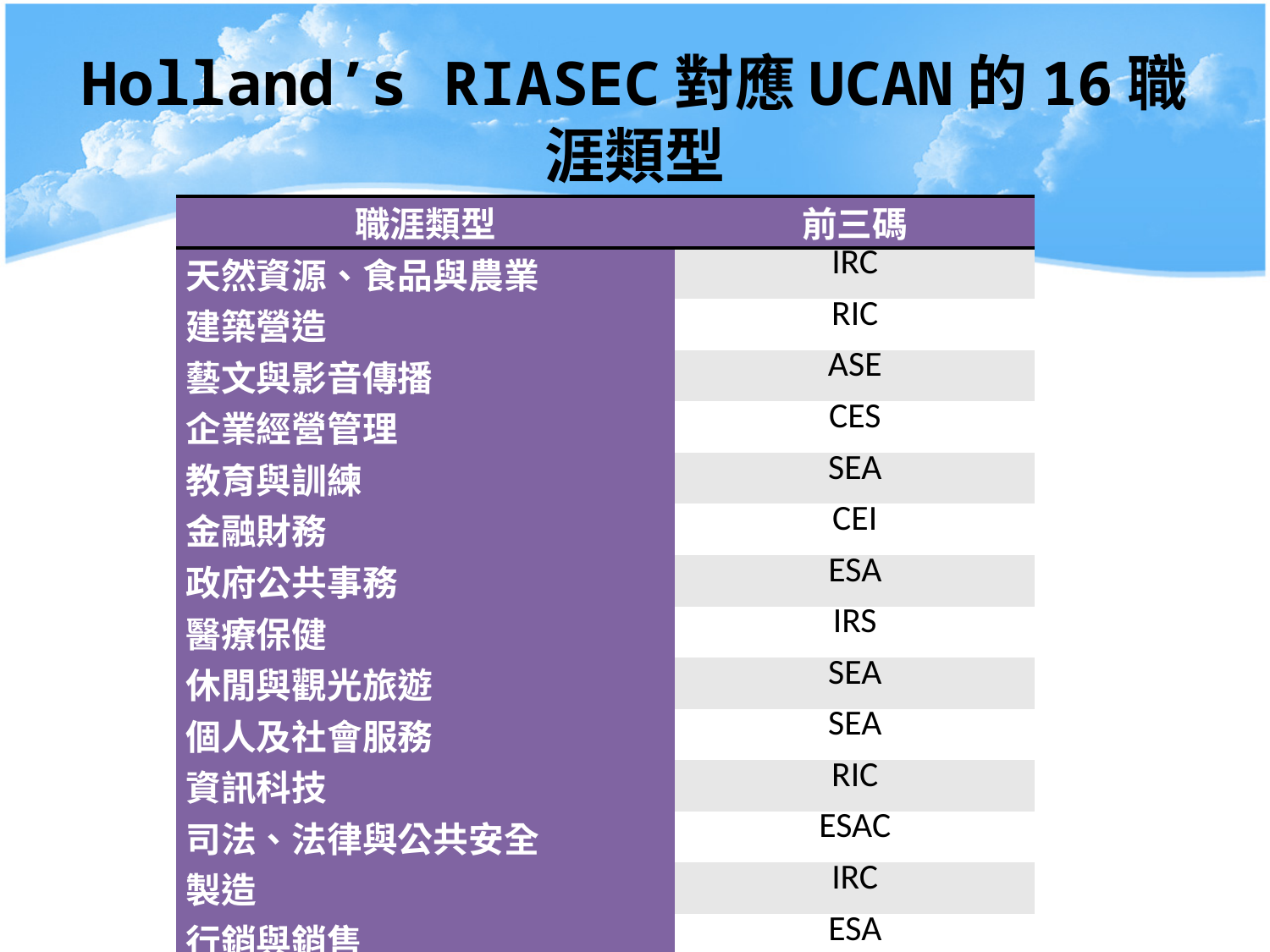

# Holland’s RIASEC對應UCAN的16職涯類型
| 職涯類型 | 前三碼 |
| --- | --- |
| 天然資源、食品與農業 | IRC |
| 建築營造 | RIC |
| 藝文與影音傳播 | ASE |
| 企業經營管理 | CES |
| 教育與訓練 | SEA |
| 金融財務 | CEI |
| 政府公共事務 | ESA |
| 醫療保健 | IRS |
| 休閒與觀光旅遊 | SEA |
| 個人及社會服務 | SEA |
| 資訊科技 | RIC |
| 司法、法律與公共安全 | ESAC |
| 製造 | IRC |
| 行銷與銷售 | ESA |
| 科學技術工程數學 | RIC |
| 物流運輸 | ERI |